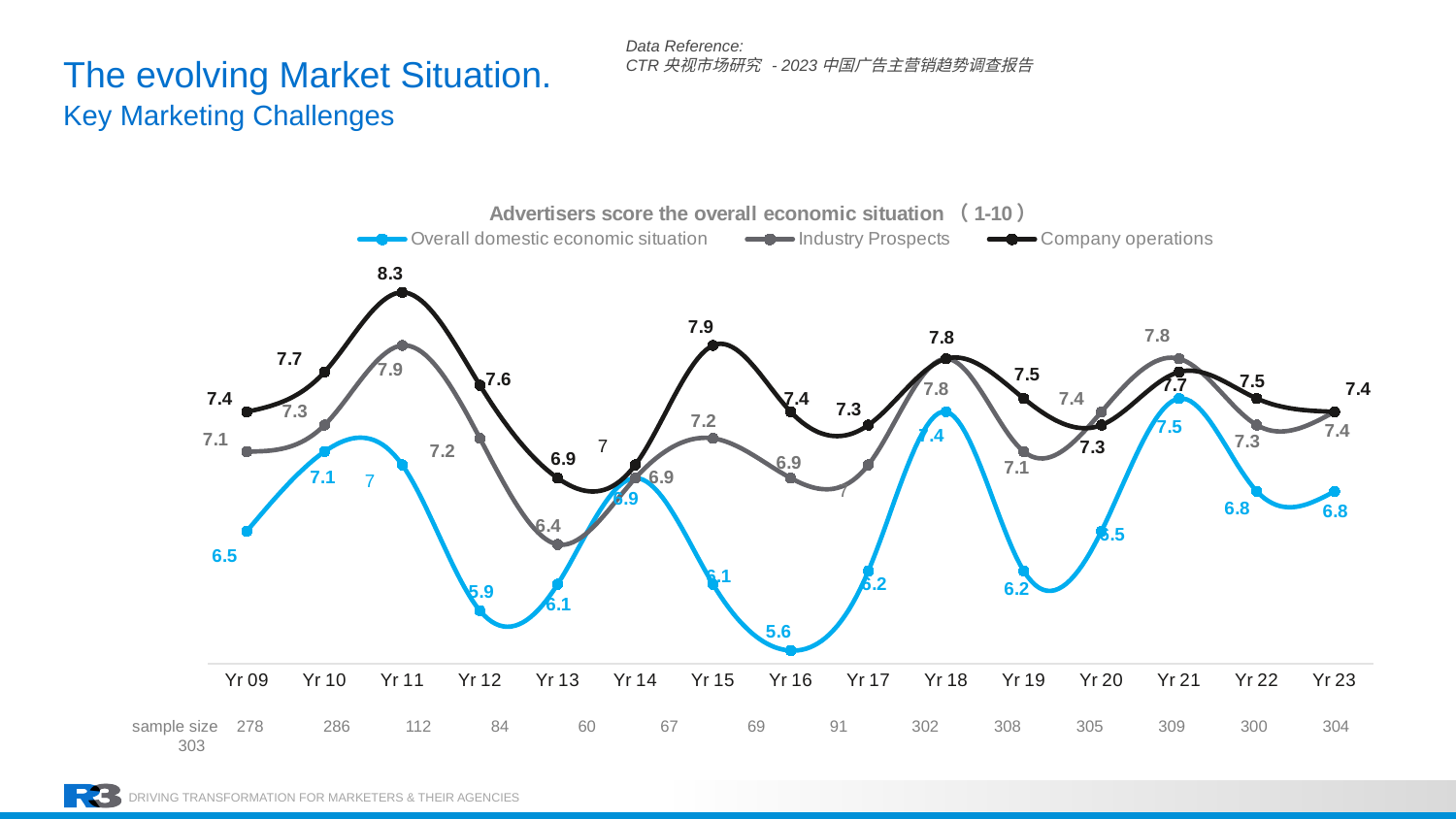

Data Reference:
CTR央视市场研究  - 2023中国广告主营销趋势调查报告
#
The evolving Market Situation.
Key Marketing Challenges

### Chart: Advertisers score the overall economic situation（1-10）

| Category | Overall domestic economic situation | Industry Prospects | Company operations |
|---|---|---|---|
| Yr 09 | 6.5 | 7.1 | 7.4 |
| Yr 10 | 7.1 | 7.3 | 7.7 |
| Yr 11 | 7.0 | 7.9 | 8.3 |
| Yr 12 | 5.9 | 7.2 | 7.6 |
| Yr 13 | 6.1 | 6.4 | 6.9 |
| Yr 14 | 6.9 | 6.9 | 7.0 |
| Yr 15 | 6.1 | 7.2 | 7.9 |
| Yr 16 | 5.6 | 6.9 | 7.4 |
| Yr 17 | 6.2 | 7.0 | 7.3 |
| Yr 18 | 7.4 | 7.8 | 7.8 |
| Yr 19 | 6.2 | 7.1 | 7.5 |
| Yr 20 | 6.5 | 7.4 | 7.3 |
| Yr 21 | 7.5 | 7.8 | 7.7 |
| Yr 22 | 6.8 | 7.3 | 7.5 |
| Yr 23 | 6.8 | 7.4 | 7.4 |
sample size    278             286            112             84               60              67               69              91              302            308            305            309            300            304            303
17